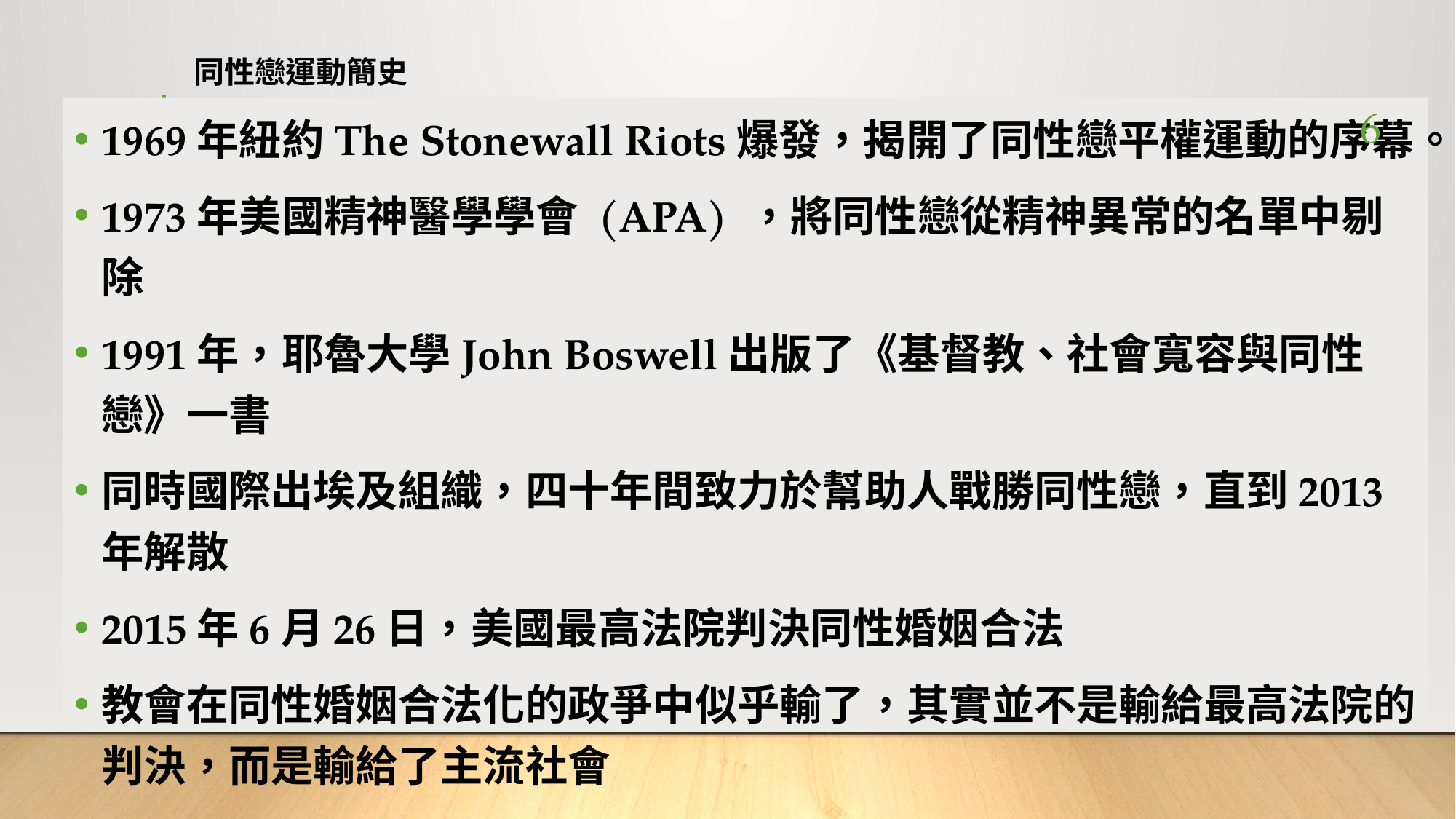

# 同性戀運動簡史
6
1969年紐約The Stonewall Riots爆發，揭開了同性戀平權運動的序幕。
1973年美國精神醫學學會 (APA) ，將同性戀從精神異常的名單中剔除
1991年，耶魯大學John Boswell出版了《基督教、社會寬容與同性戀》一書
同時國際出埃及組織，四十年間致力於幫助人戰勝同性戀，直到2013年解散
2015年6月26日，美國最高法院判決同性婚姻合法
教會在同性婚姻合法化的政爭中似乎輸了，其實並不是輸給最高法院的判決，而是輸給了主流社會